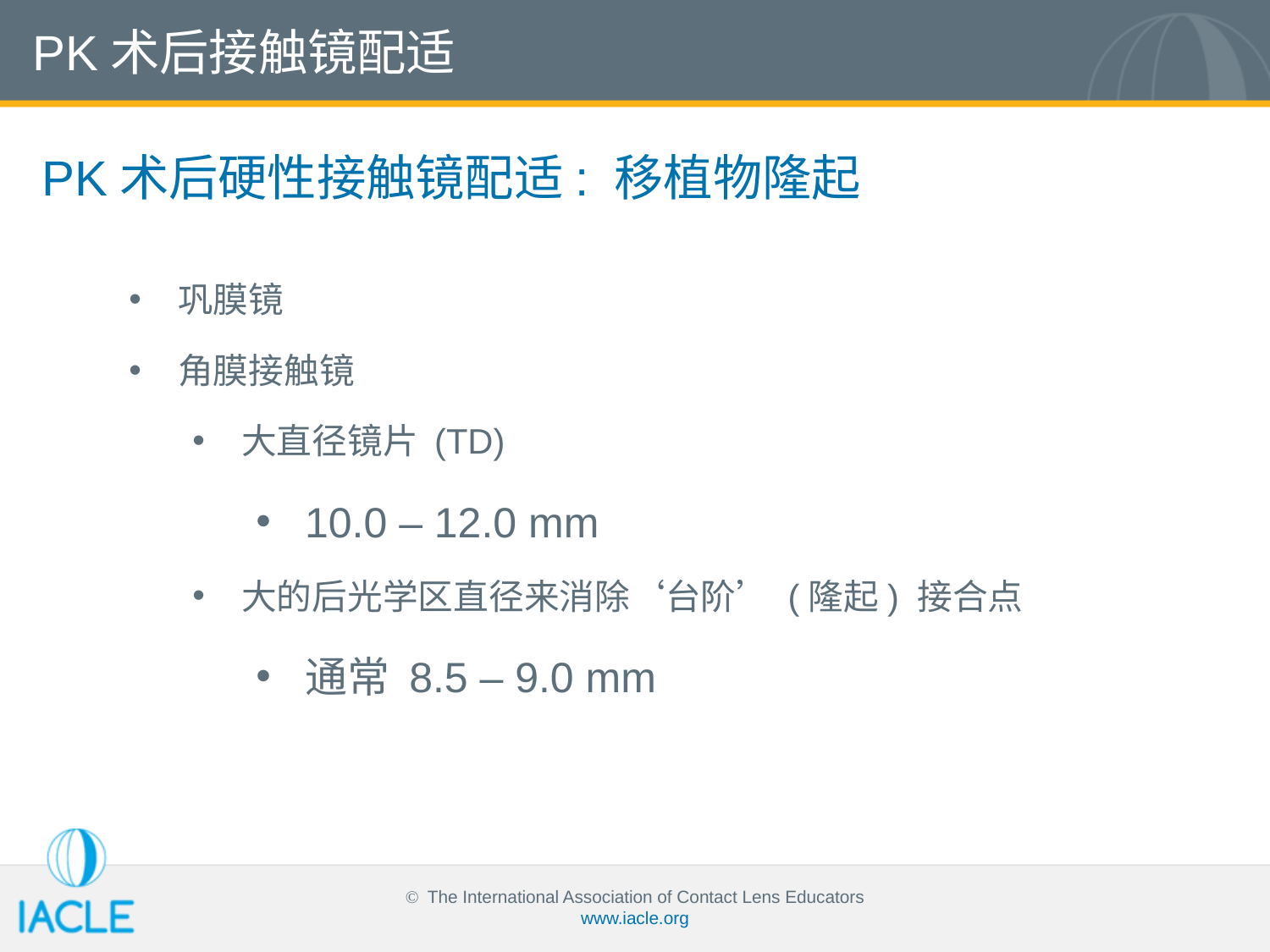

PK术后接触镜配适
PK术后硬性接触镜配适: 移植物隆起
巩膜镜
角膜接触镜
大直径镜片 (TD)
10.0 – 12.0 mm
大的后光学区直径来消除‘台阶’ (隆起) 接合点
通常 8.5 – 9.0 mm